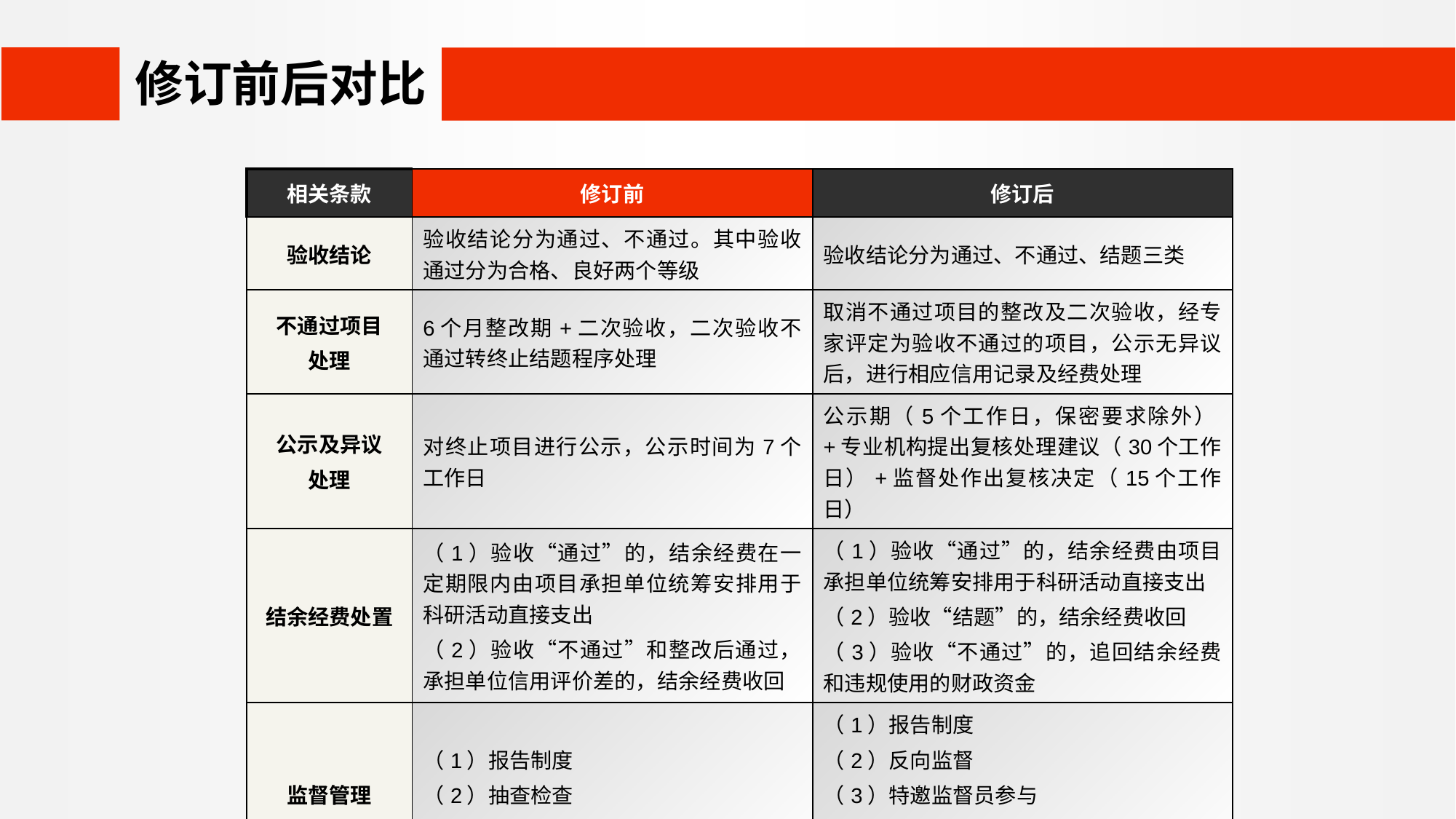

修订前后对比
| 相关条款 | 修订前 | 修订后 |
| --- | --- | --- |
| 验收结论 | 验收结论分为通过、不通过。其中验收通过分为合格、良好两个等级 | 验收结论分为通过、不通过、结题三类 |
| 不通过项目 处理 | 6个月整改期+二次验收，二次验收不通过转终止结题程序处理 | 取消不通过项目的整改及二次验收，经专家评定为验收不通过的项目，公示无异议后，进行相应信用记录及经费处理 |
| 公示及异议 处理 | 对终止项目进行公示，公示时间为7个工作日 | 公示期（5个工作日，保密要求除外）+专业机构提出复核处理建议（30个工作日）+监督处作出复核决定（15个工作日） |
| 结余经费处置 | （1）验收“通过”的，结余经费在一定期限内由项目承担单位统筹安排用于科研活动直接支出 （2）验收“不通过”和整改后通过，承担单位信用评价差的，结余经费收回 | （1）验收“通过”的，结余经费由项目承担单位统筹安排用于科研活动直接支出 （2）验收“结题”的，结余经费收回 （3）验收“不通过”的，追回结余经费和违规使用的财政资金 |
| 监督管理 | （1）报告制度 （2）抽查检查 （3）信用管理 | （1）报告制度 （2）反向监督 （3）特邀监督员参与 （4）抽查检查 （5）信用管理 |